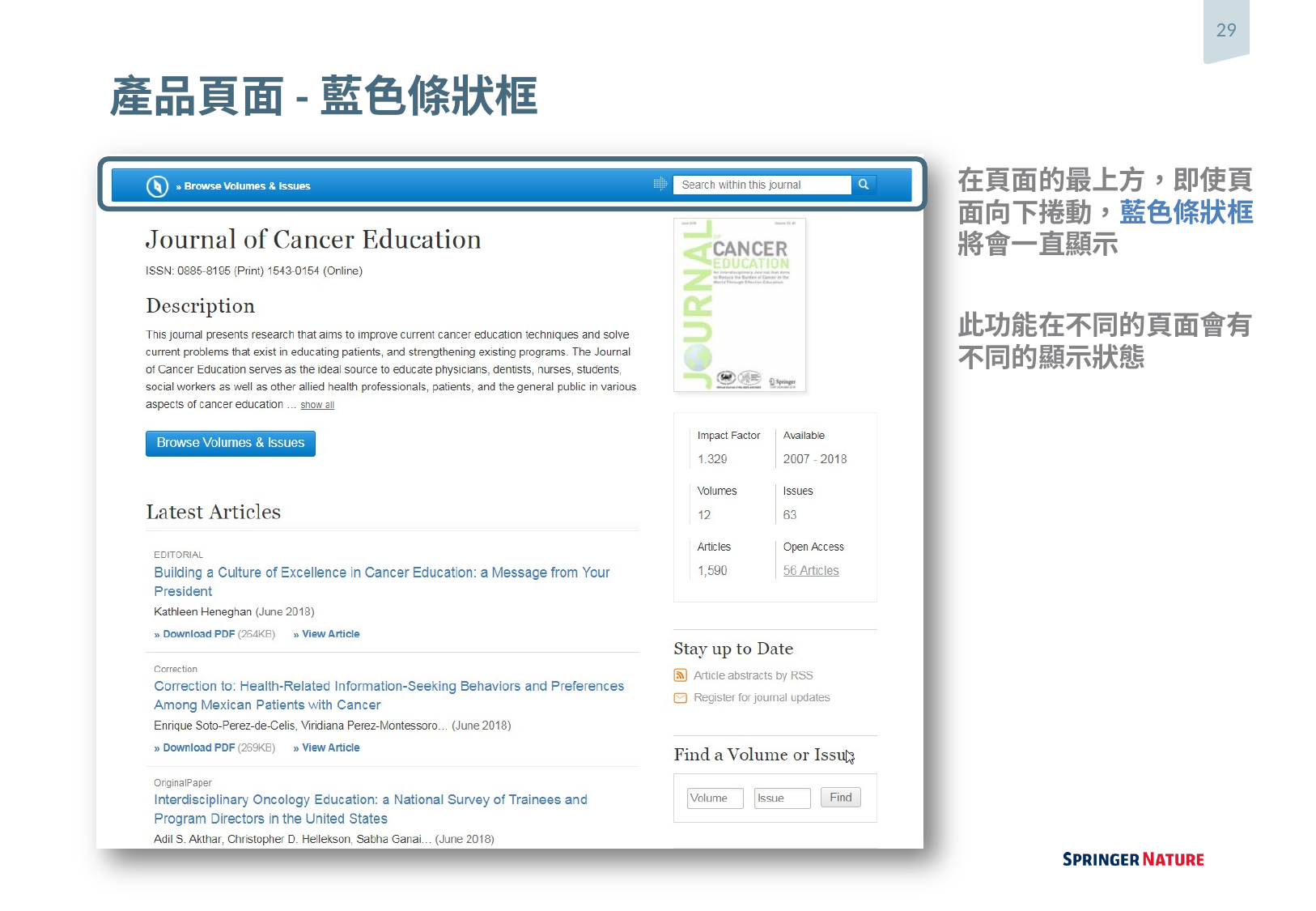

29
# 產品頁面-藍色條狀框

在頁面的最上方，即使頁面向下捲動，藍色條狀框將會一直顯示

此功能在不同的頁面會有不同的顯示狀態